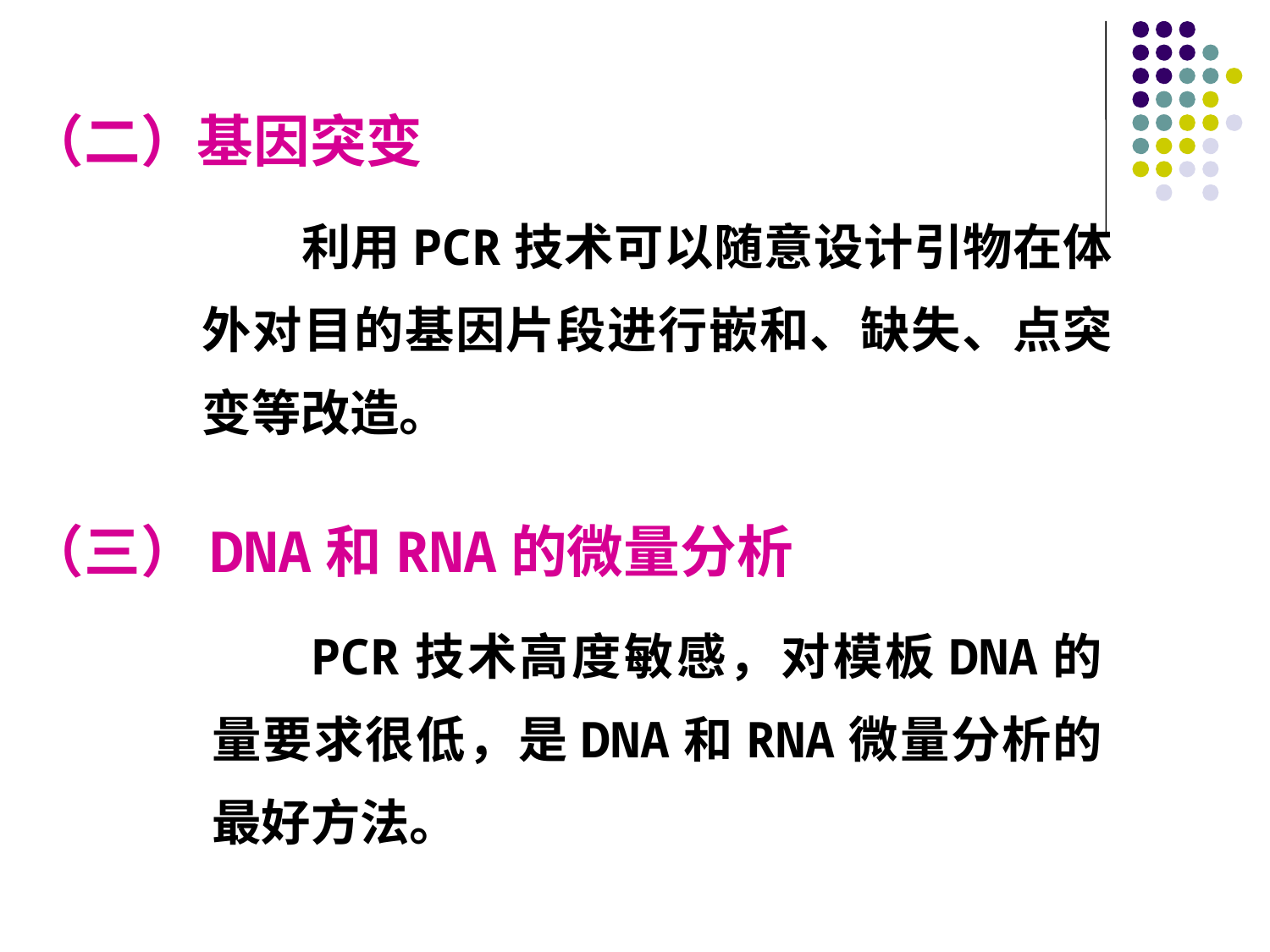

（二）基因突变
利用PCR技术可以随意设计引物在体外对目的基因片段进行嵌和、缺失、点突变等改造。
（三）DNA和RNA的微量分析
PCR技术高度敏感，对模板DNA的量要求很低，是DNA和RNA微量分析的最好方法。